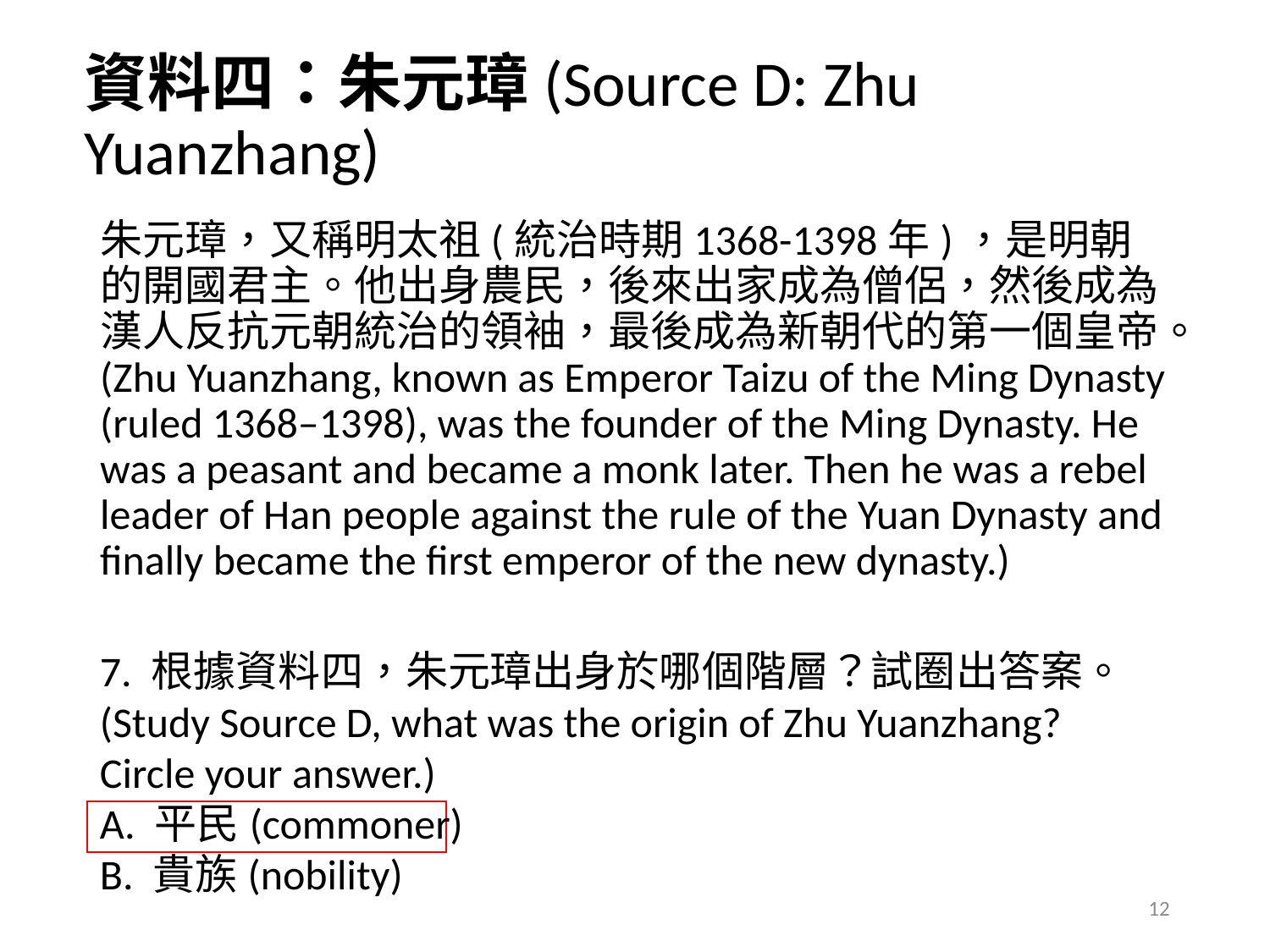

# 資料四：朱元璋(Source D: Zhu Yuanzhang)
朱元璋，又稱明太祖(統治時期1368-1398年)，是明朝的開國君主。他出身農民，後來出家成為僧侶，然後成為漢人反抗元朝統治的領袖，最後成為新朝代的第一個皇帝。(Zhu Yuanzhang, known as Emperor Taizu of the Ming Dynasty (ruled 1368–1398), was the founder of the Ming Dynasty. He was a peasant and became a monk later. Then he was a rebel leader of Han people against the rule of the Yuan Dynasty and finally became the first emperor of the new dynasty.)

7. 根據資料四，朱元璋出身於哪個階層？試圈出答案。(Study Source D, what was the origin of Zhu Yuanzhang? Circle your answer.)
A. 平民(commoner)
B. 貴族(nobility)

12